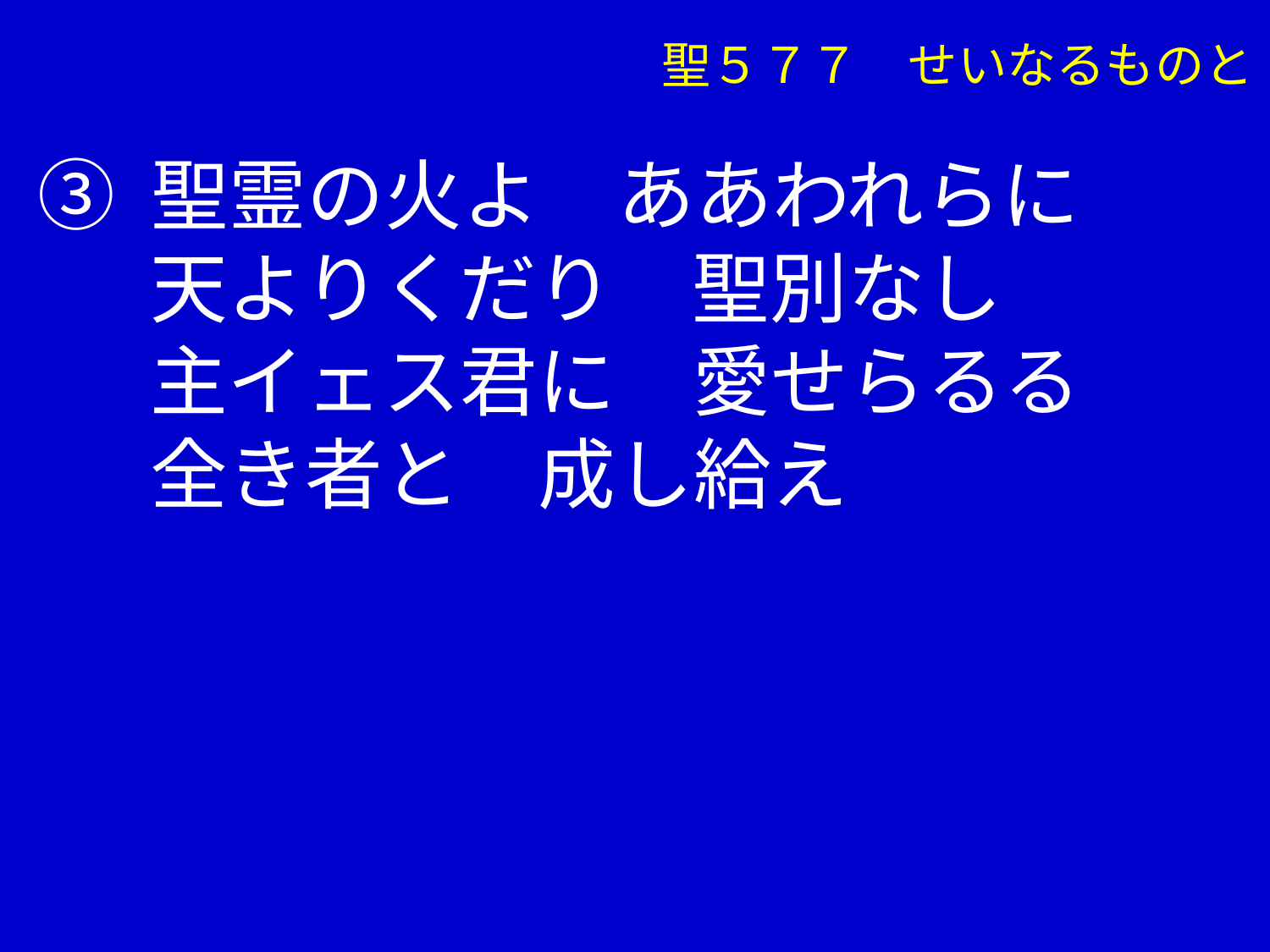

聖５７７　せいなるものと
③ 聖霊の火よ　ああわれらに
　  天よりくだり　聖別なし
　  主イェス君に　愛せらるる
　  全き者と　成し給え